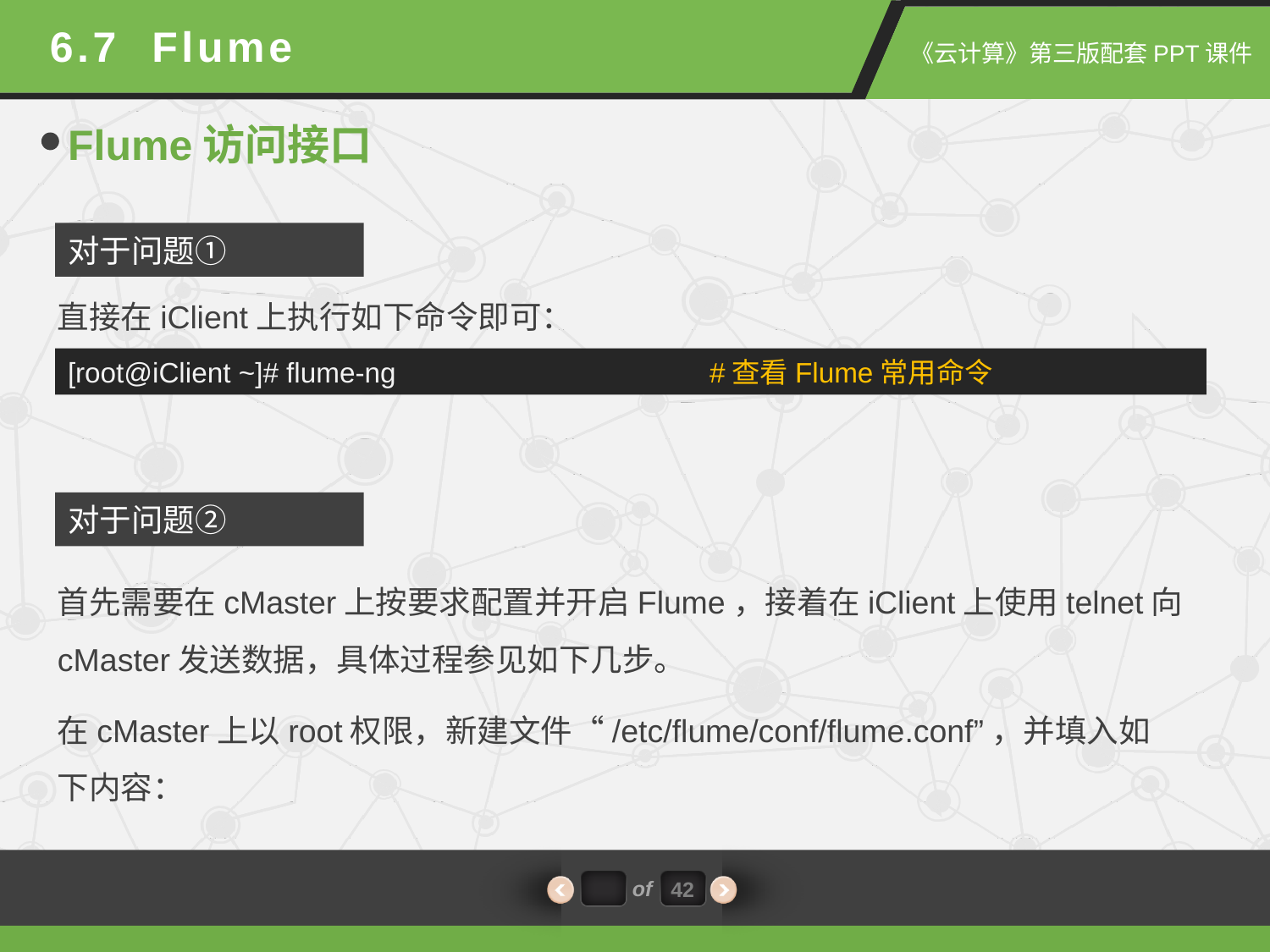

6.7  Flume
Flume访问接口

对于问题①
直接在iClient上执行如下命令即可：
[root@iClient ~]# flume-ng                                        #查看Flume常用命令
对于问题②
首先需要在cMaster上按要求配置并开启Flume，接着在iClient上使用telnet向cMaster发送数据，具体过程参见如下几步。
在cMaster上以root权限，新建文件“/etc/flume/conf/flume.conf”，并填入如下内容：
14